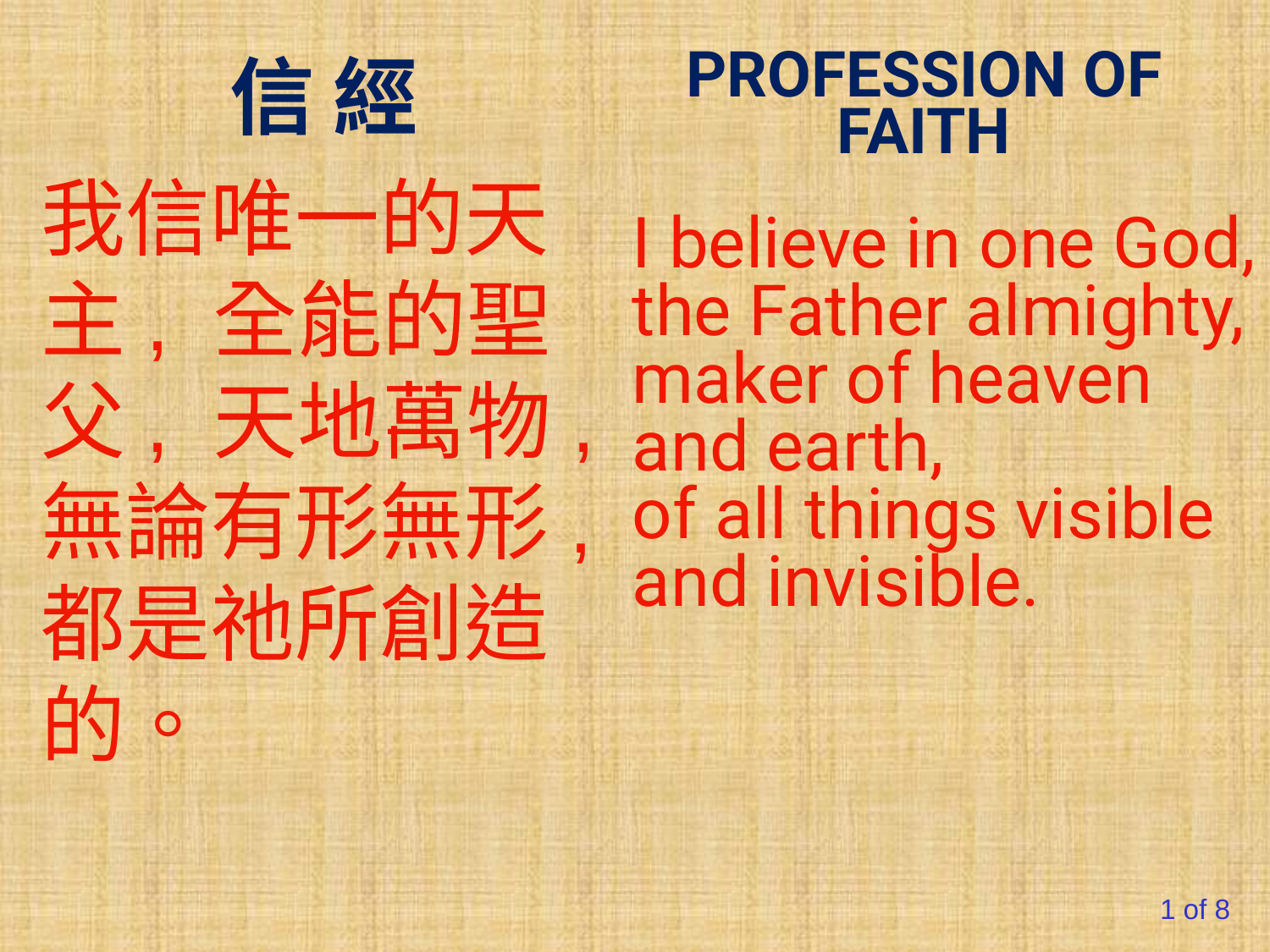

# 信 經
PROFESSION OF FAITH
我信唯一的天主, 全能的聖父, 天地萬物, 無論有形無形, 都是祂所創造的。
I believe in one God,
the Father almighty,
maker of heaven and earth,
of all things visible and invisible.
1 of 8